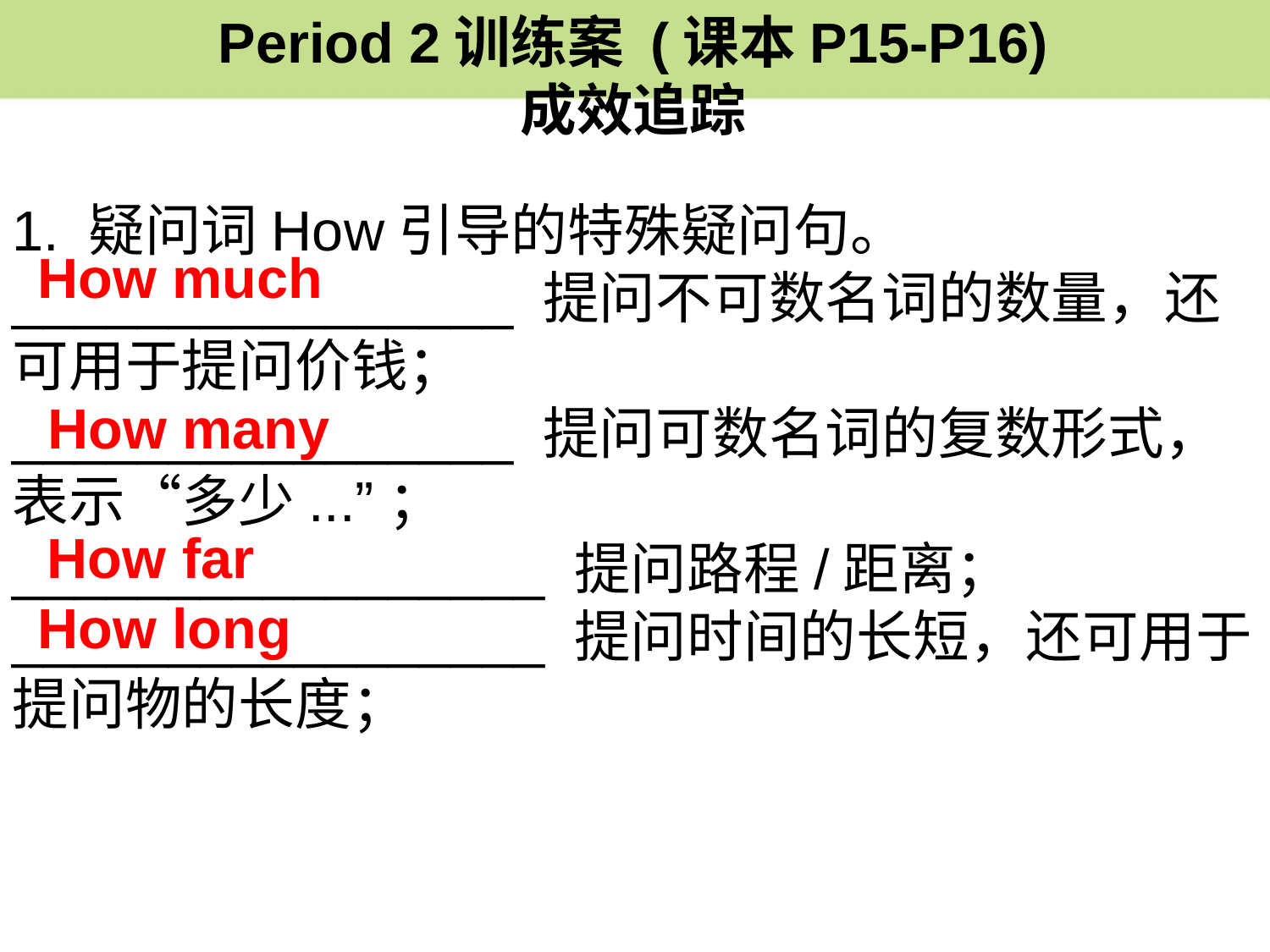

Period 2训练案 (课本P15-P16)
成效追踪
1. 疑问词How引导的特殊疑问句。
________________ 提问不可数名词的数量，还可用于提问价钱；
________________ 提问可数名词的复数形式，表示“多少...”；
_________________ 提问路程/距离；_________________ 提问时间的长短，还可用于提问物的长度；
How much
How many
How far
How long